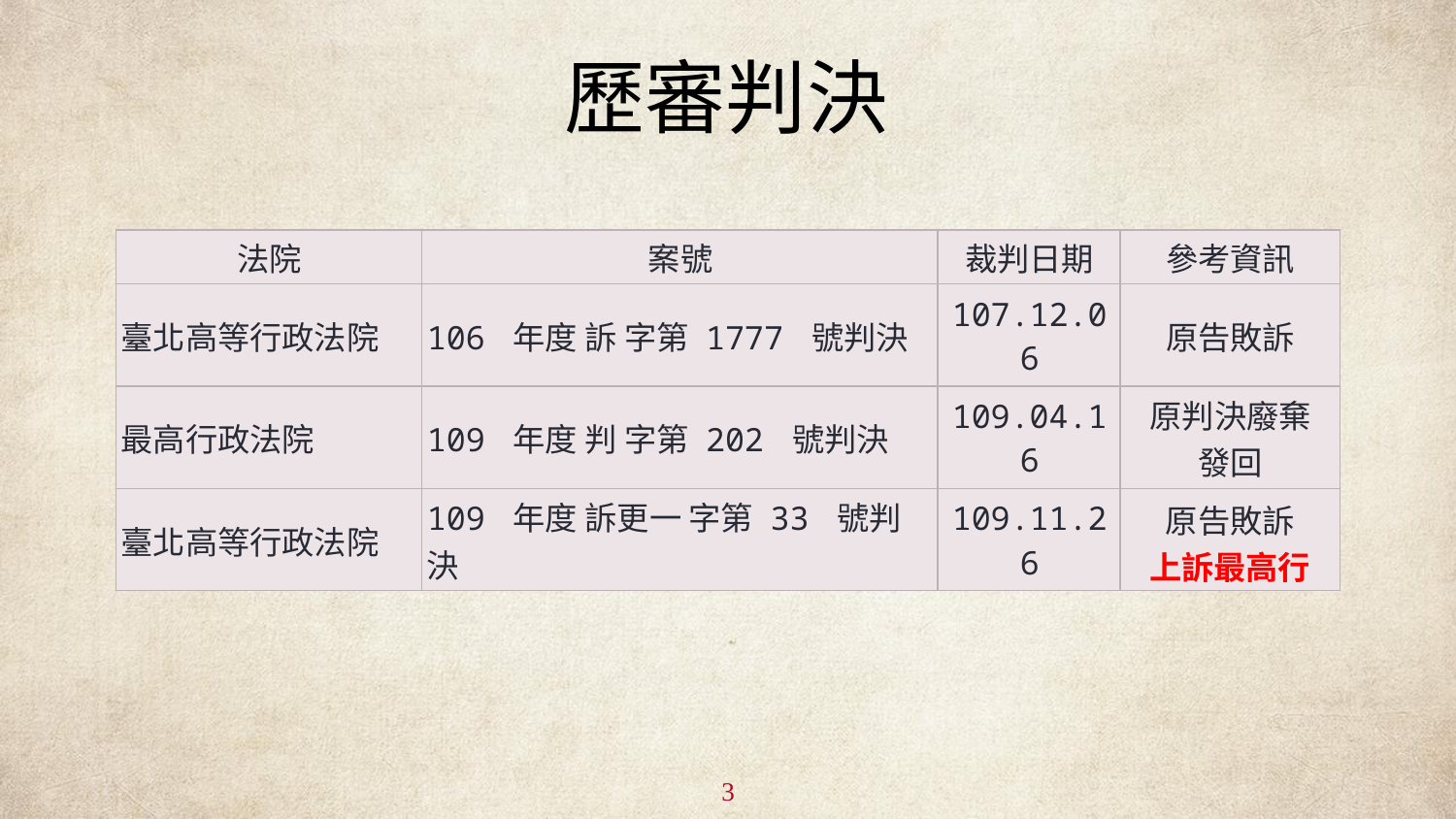

歷審判決
| 法院 | 案號 | 裁判日期 | 參考資訊 |
| --- | --- | --- | --- |
| 臺北高等行政法院 | 106 年度 訴 字第 1777 號判決 | 107.12.06 | 原告敗訴 |
| 最高行政法院 | 109 年度 判 字第 202 號判決 | 109.04.16 | 原判決廢棄 發回 |
| 臺北高等行政法院 | 109 年度 訴更一 字第 33 號判決 | 109.11.26 | 原告敗訴 上訴最高行 |

3